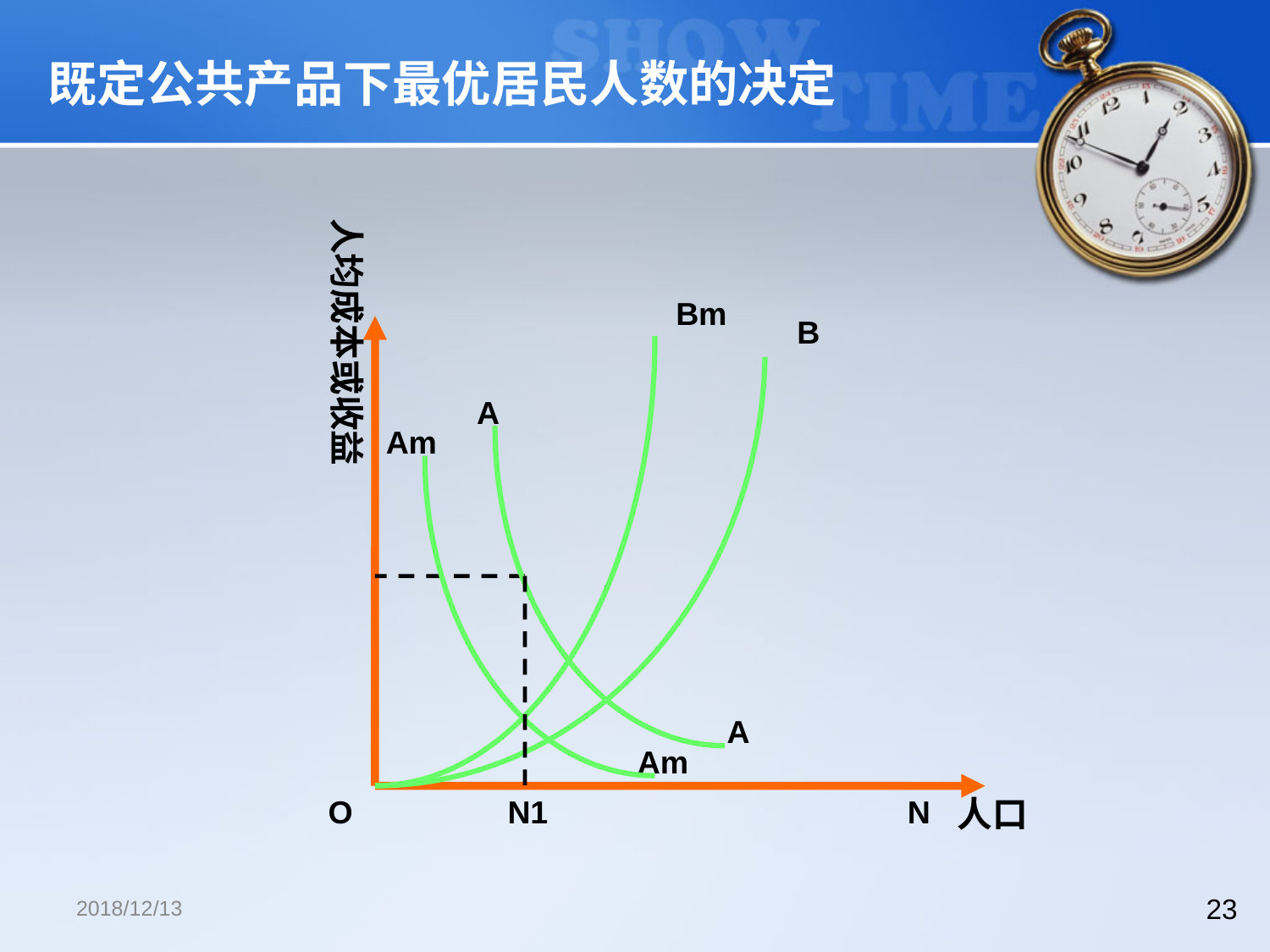

既定公共产品下最优居民人数的决定
人均成本或收益
Bm
B

A
Am

A
Am
O

N1

N
人口
2018/12/13
23